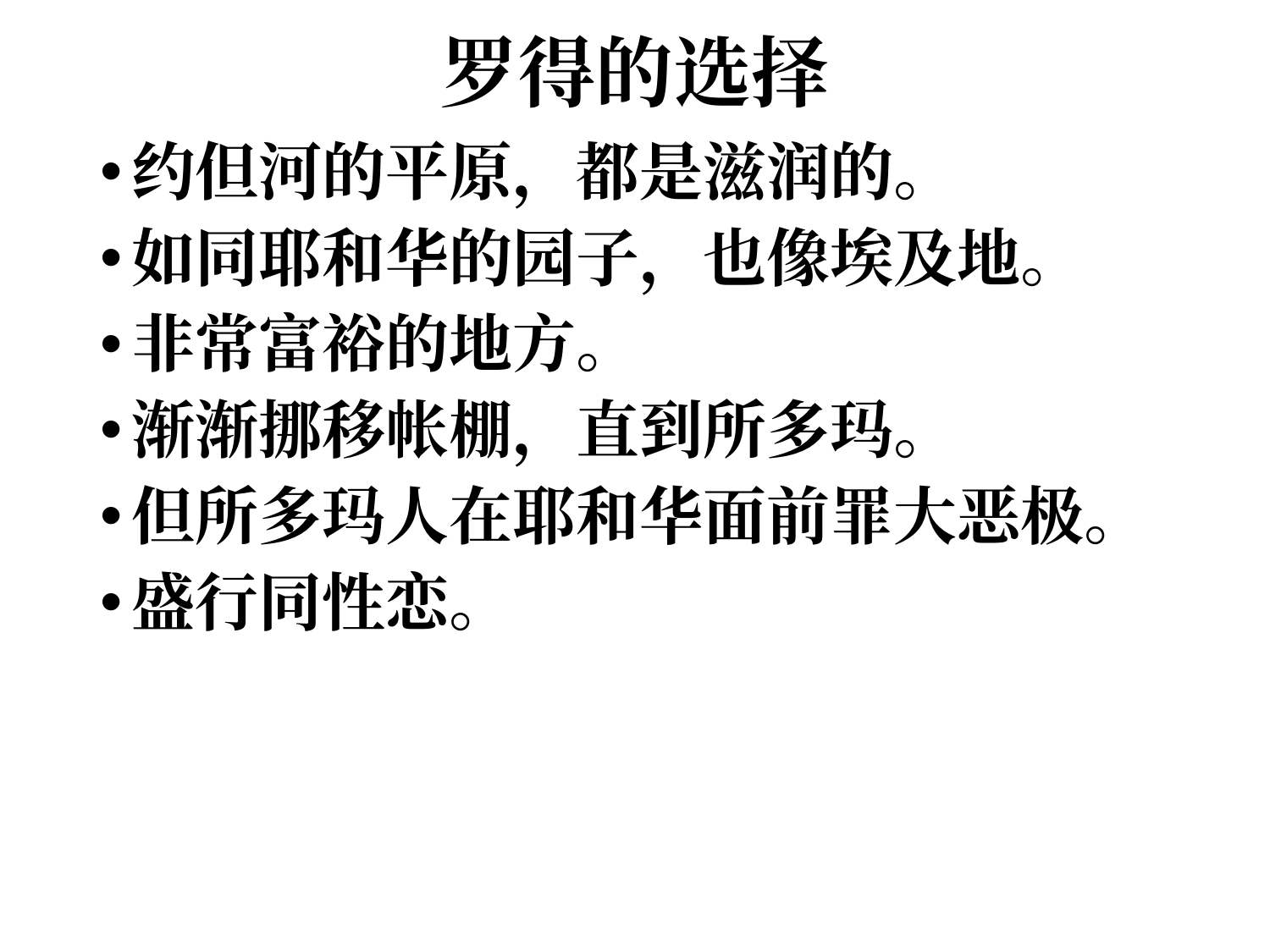

# 罗得的选择
约但河的平原，都是滋润的。
如同耶和华的园子，也像埃及地。
非常富裕的地方。
渐渐挪移帐棚，直到所多玛。
但所多玛人在耶和华面前罪大恶极。
盛行同性恋。